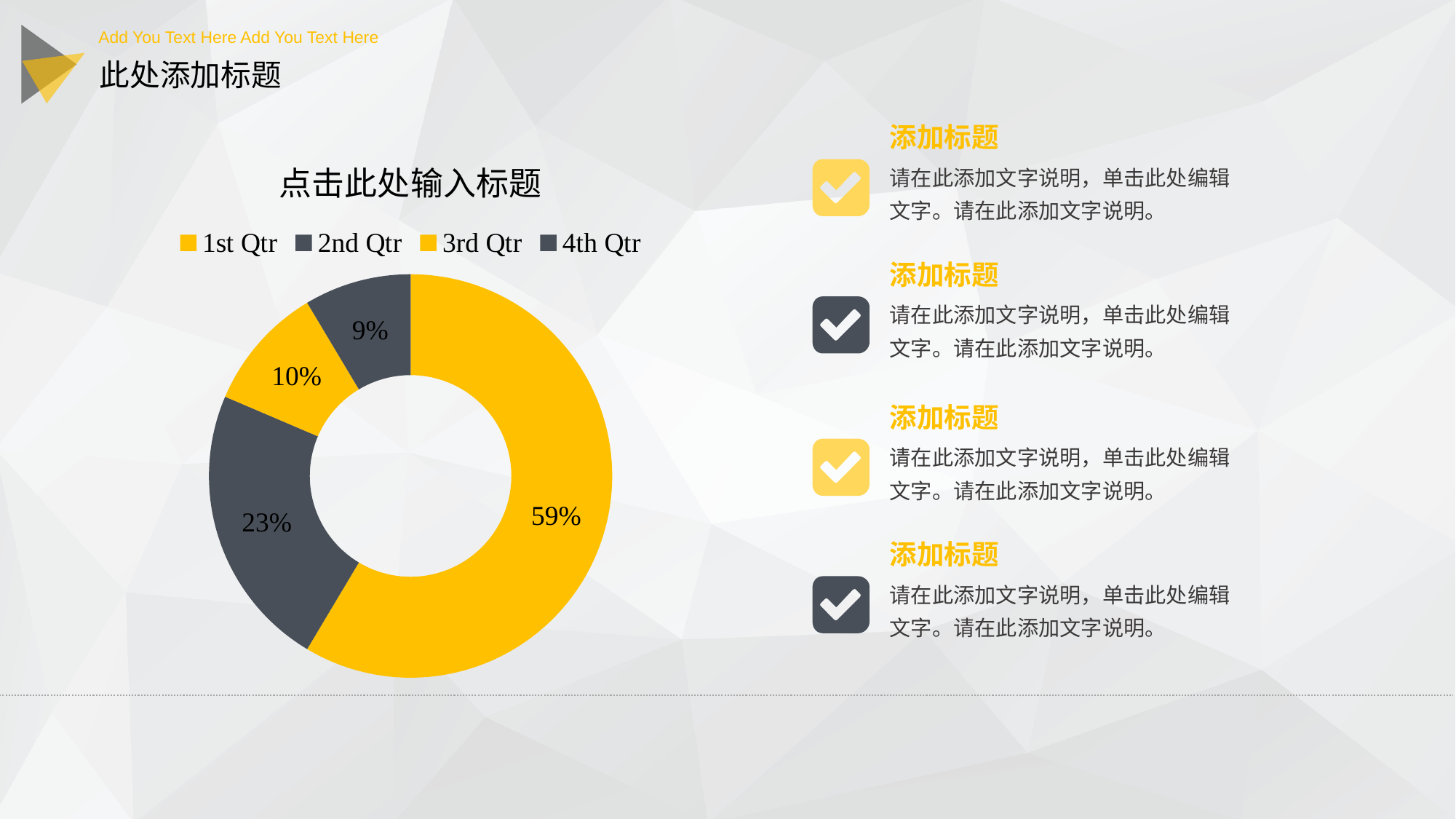

添加标题
请在此添加文字说明，单击此处编辑文字。请在此添加文字说明。

### Chart: 点击此处输入标题

| Category | Sales |
|---|---|
| 1st Qtr | 8.2 |
| 2nd Qtr | 3.2 |
| 3rd Qtr | 1.4 |
| 4th Qtr | 1.2 |
添加标题
请在此添加文字说明，单击此处编辑文字。请在此添加文字说明。

添加标题
请在此添加文字说明，单击此处编辑文字。请在此添加文字说明。

添加标题
请在此添加文字说明，单击此处编辑文字。请在此添加文字说明。